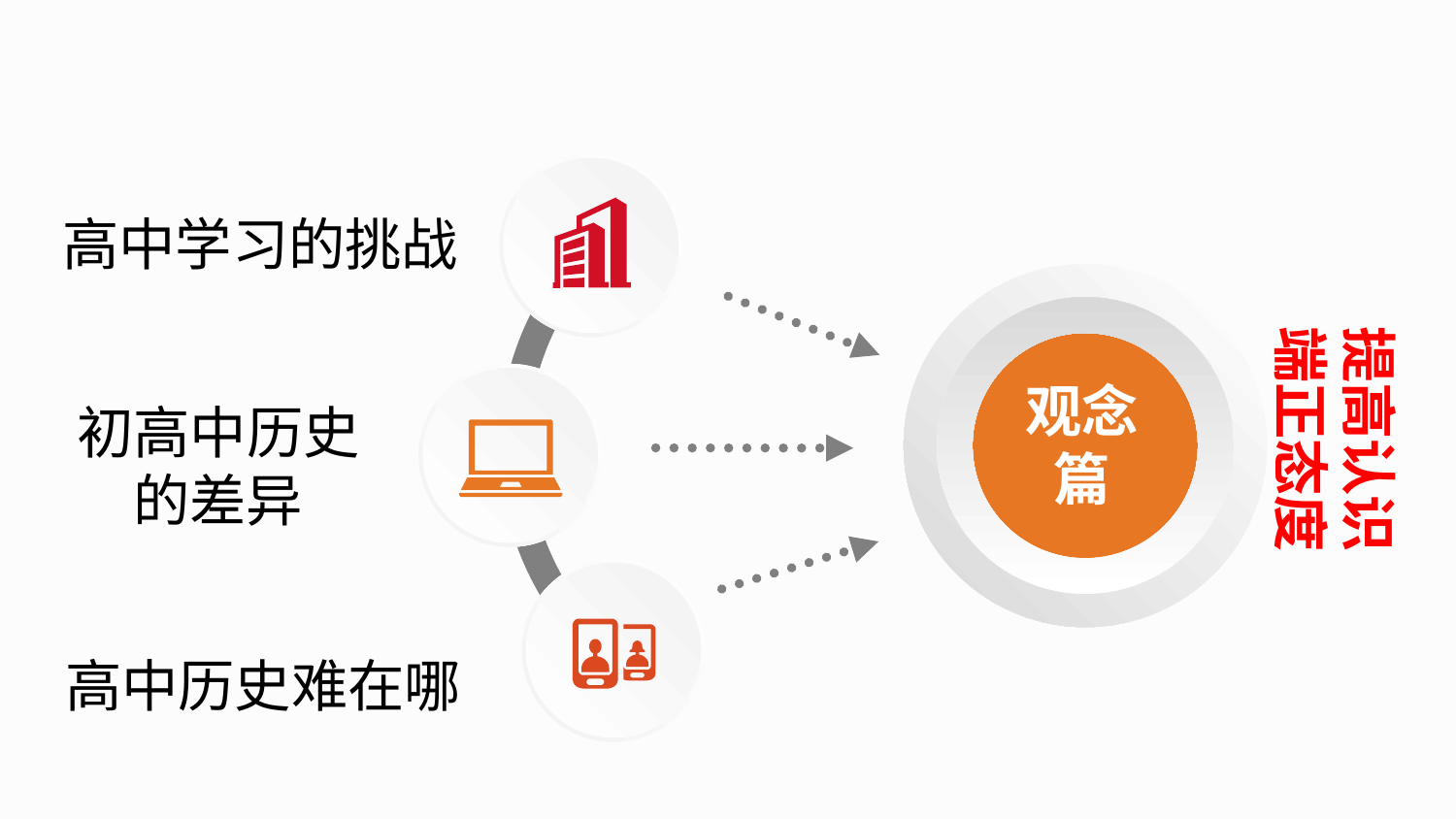

高中学习的挑战

提高认识
端正态度

观念篇

初高中历史
的差异

高中历史难在哪